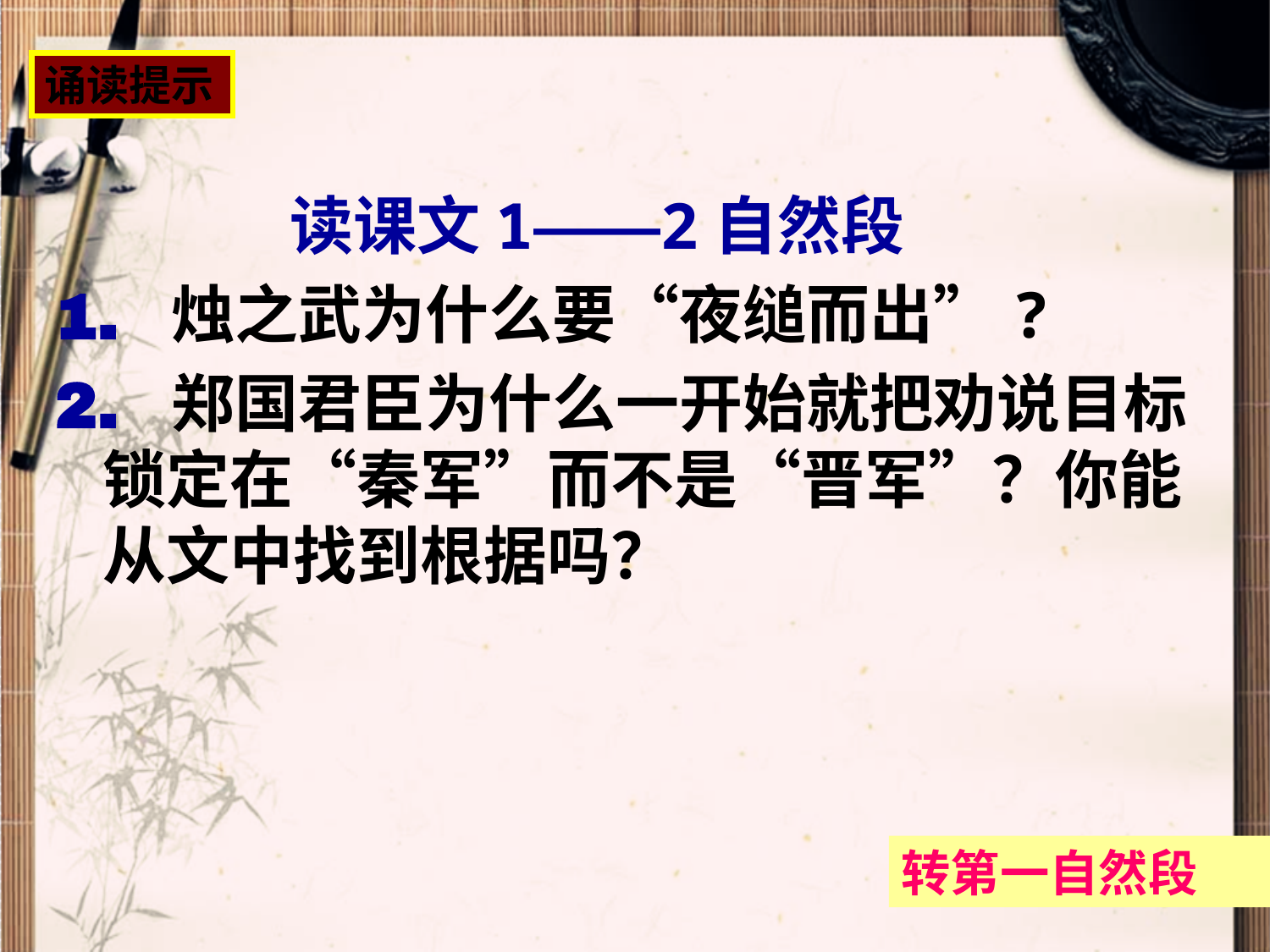

诵读提示
读课文1——2自然段
1. 烛之武为什么要“夜缒而出”?
2. 郑国君臣为什么一开始就把劝说目标锁定在“秦军”而不是“晋军”？你能从文中找到根据吗？

转第一自然段